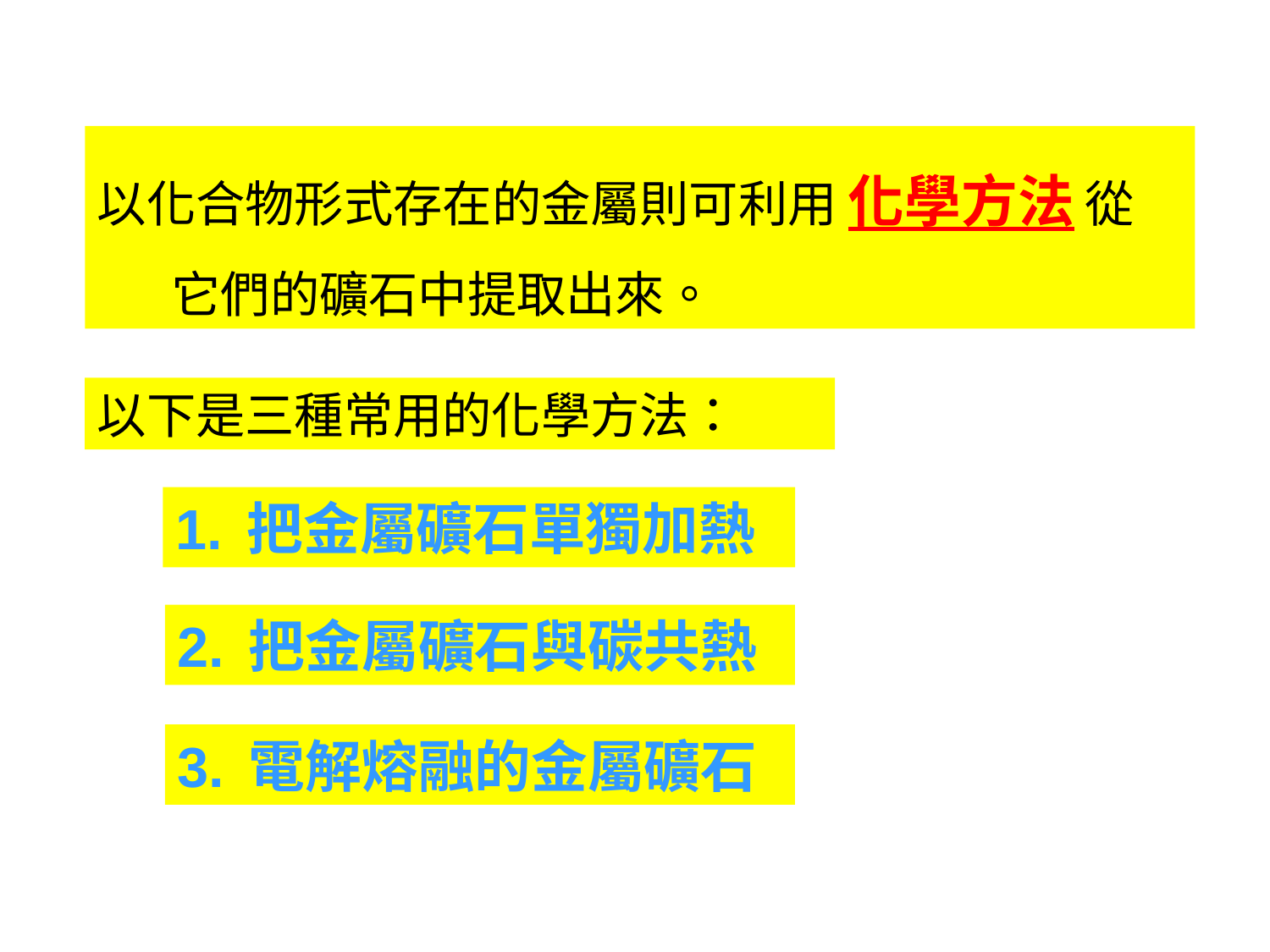

以化合物形式存在的金屬則可利用 化學方法 從它們的礦石中提取出來。
以下是三種常用的化學方法：
1.	把金屬礦石單獨加熱
2.	把金屬礦石與碳共熱
3.	電解熔融的金屬礦石